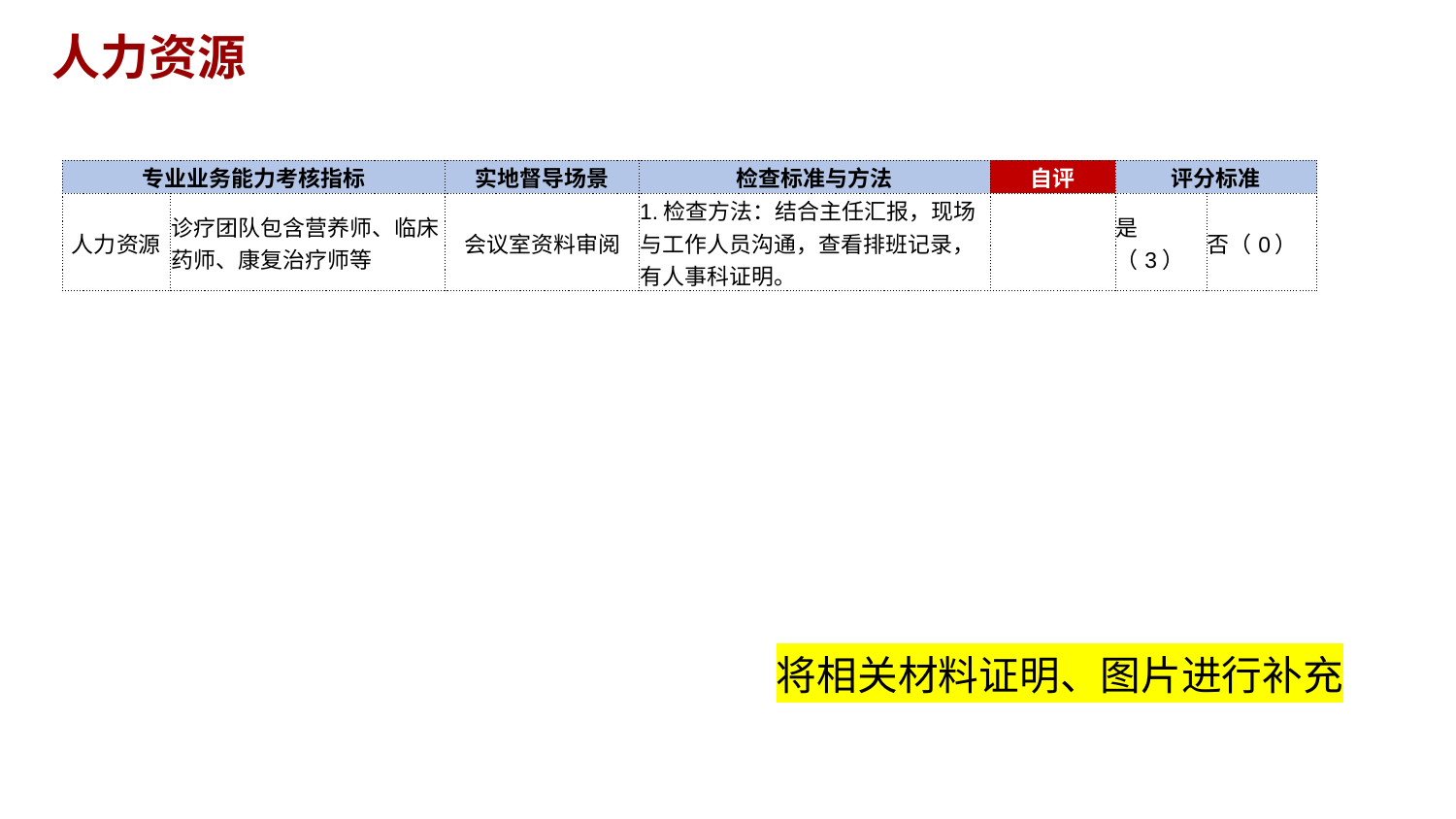

人力资源
| 专业业务能力考核指标 |  | 实地督导场景 | 检查标准与方法 | 自评 | 评分标准 |  |
| --- | --- | --- | --- | --- | --- | --- |
| 人力资源 | 诊疗团队包含营养师、临床药师、康复治疗师等 | 会议室资料审阅 | 1.检查方法：结合主任汇报，现场与工作人员沟通，查看排班记录，有人事科证明。 |  | 是（3） | 否（0） |
将相关材料证明、图片进行补充